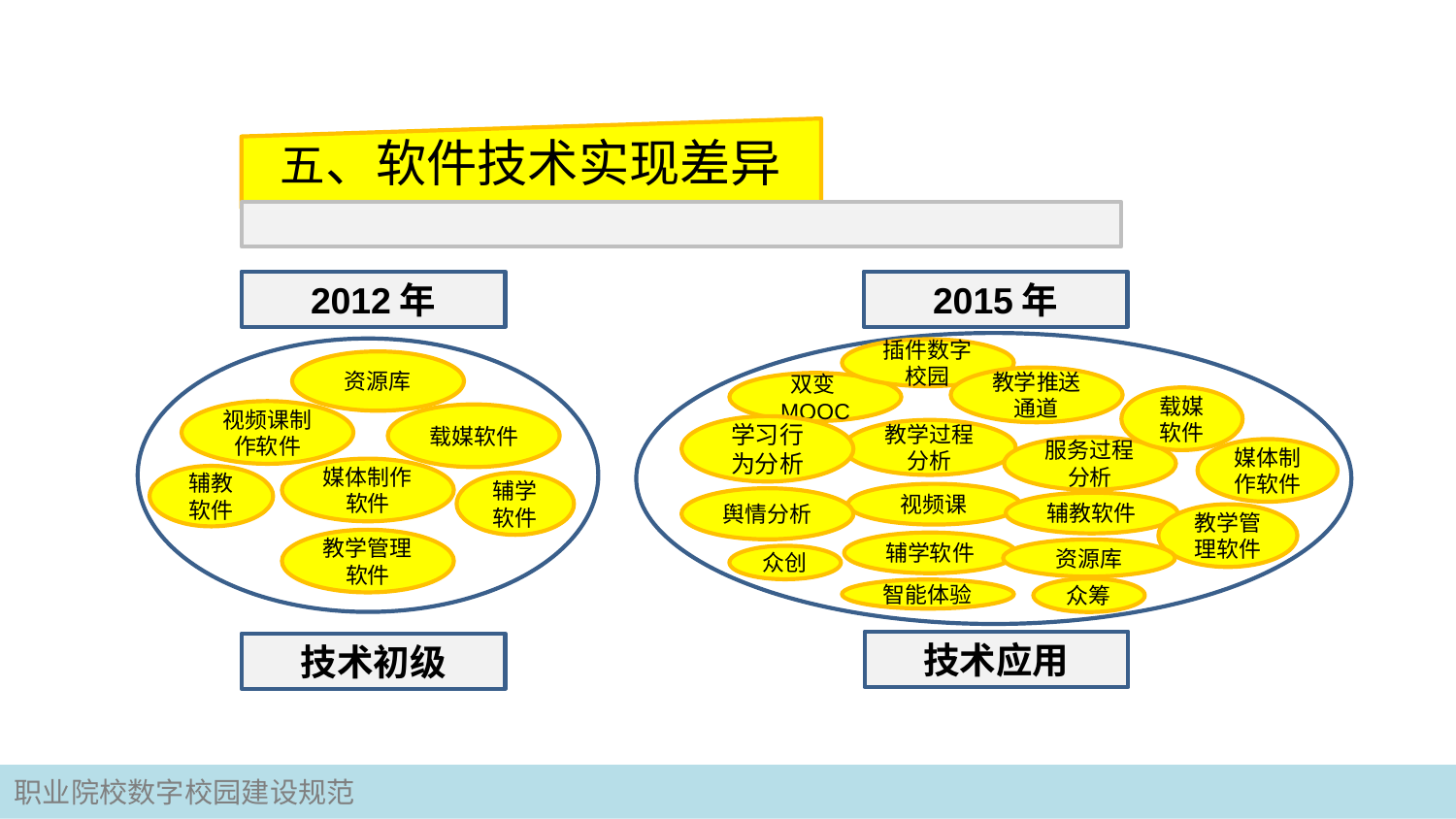

# 五、软件技术实现差异

2012年
2015年

插件数字校园
资源库
教学推送通道
双变MOOC
载媒
软件
视频课制作软件
载媒软件
学习行为分析
教学过程分析
服务过程分析
媒体制
作软件
媒体制作软件
辅教
软件
辅学
软件
视频课
舆情分析
辅教软件
教学管
理软件
教学管理软件
辅学软件
资源库
众创
众筹
智能体验
技术应用
技术初级
职业院校数字校园建设规范